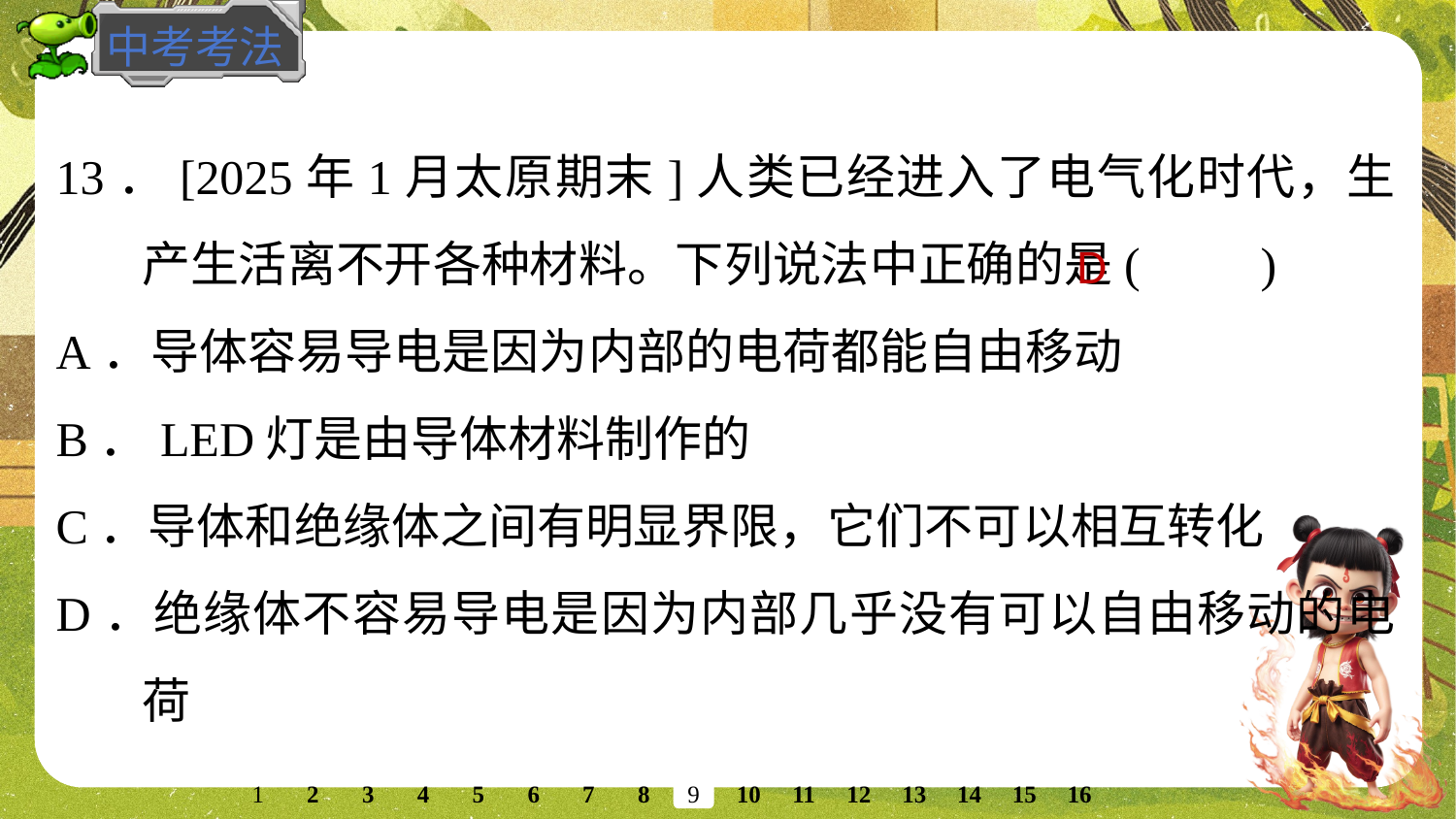

13．[2025年1月太原期末]人类已经进入了电气化时代，生产生活离不开各种材料。下列说法中正确的是(　　)
A．导体容易导电是因为内部的电荷都能自由移动
B．LED灯是由导体材料制作的
C．导体和绝缘体之间有明显界限，它们不可以相互转化
D．绝缘体不容易导电是因为内部几乎没有可以自由移动的电荷
D
2
3
4
5
6
7
8
10
11
12
13
14
15
16
1
9